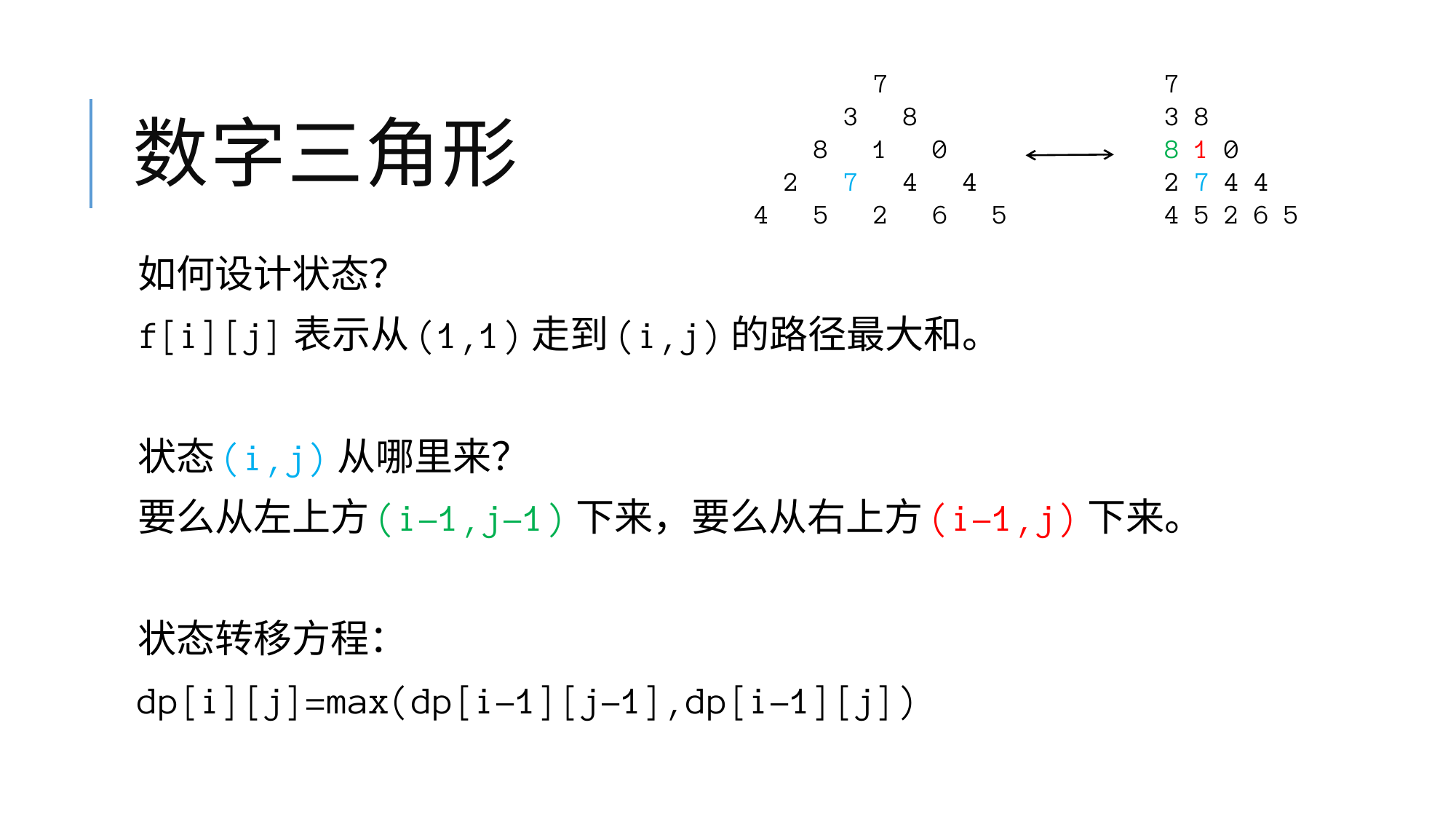

7
      3   8
    8   1   0
  2   7   4   4
4   5   2   6   5
7
3 8
8 1 0
2 7 4 4
4 5 2 6 5
# 数字三角形
如何设计状态？
f[i][j]表示从(1,1)走到(i,j)的路径最大和。

状态(i,j)从哪里来？
要么从左上方(i-1,j-1)下来，要么从右上方(i-1,j)下来。

状态转移方程：
dp[i][j]=max(dp[i-1][j-1],dp[i-1][j])